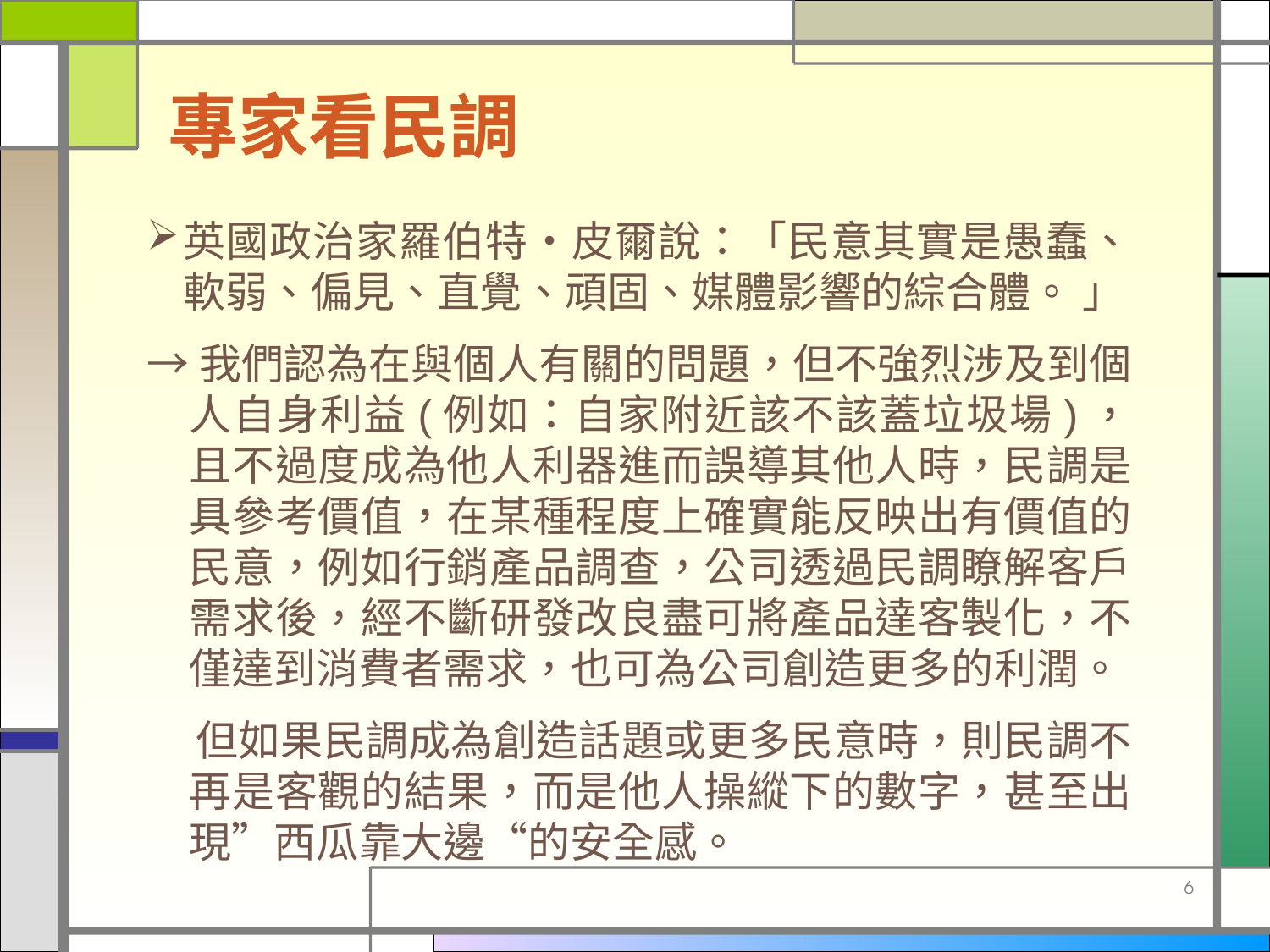

專家看民調
英國政治家羅伯特‧皮爾說：「民意其實是愚蠢、軟弱、偏見、直覺、頑固、媒體影響的綜合體。 」
→我們認為在與個人有關的問題，但不強烈涉及到個人自身利益(例如：自家附近該不該蓋垃圾場)，且不過度成為他人利器進而誤導其他人時，民調是具參考價值，在某種程度上確實能反映出有價值的民意，例如行銷產品調查，公司透過民調瞭解客戶需求後，經不斷研發改良盡可將產品達客製化，不僅達到消費者需求，也可為公司創造更多的利潤。
    但如果民調成為創造話題或更多民意時，則民調不再是客觀的結果，而是他人操縱下的數字，甚至出現”西瓜靠大邊“的安全感。

6